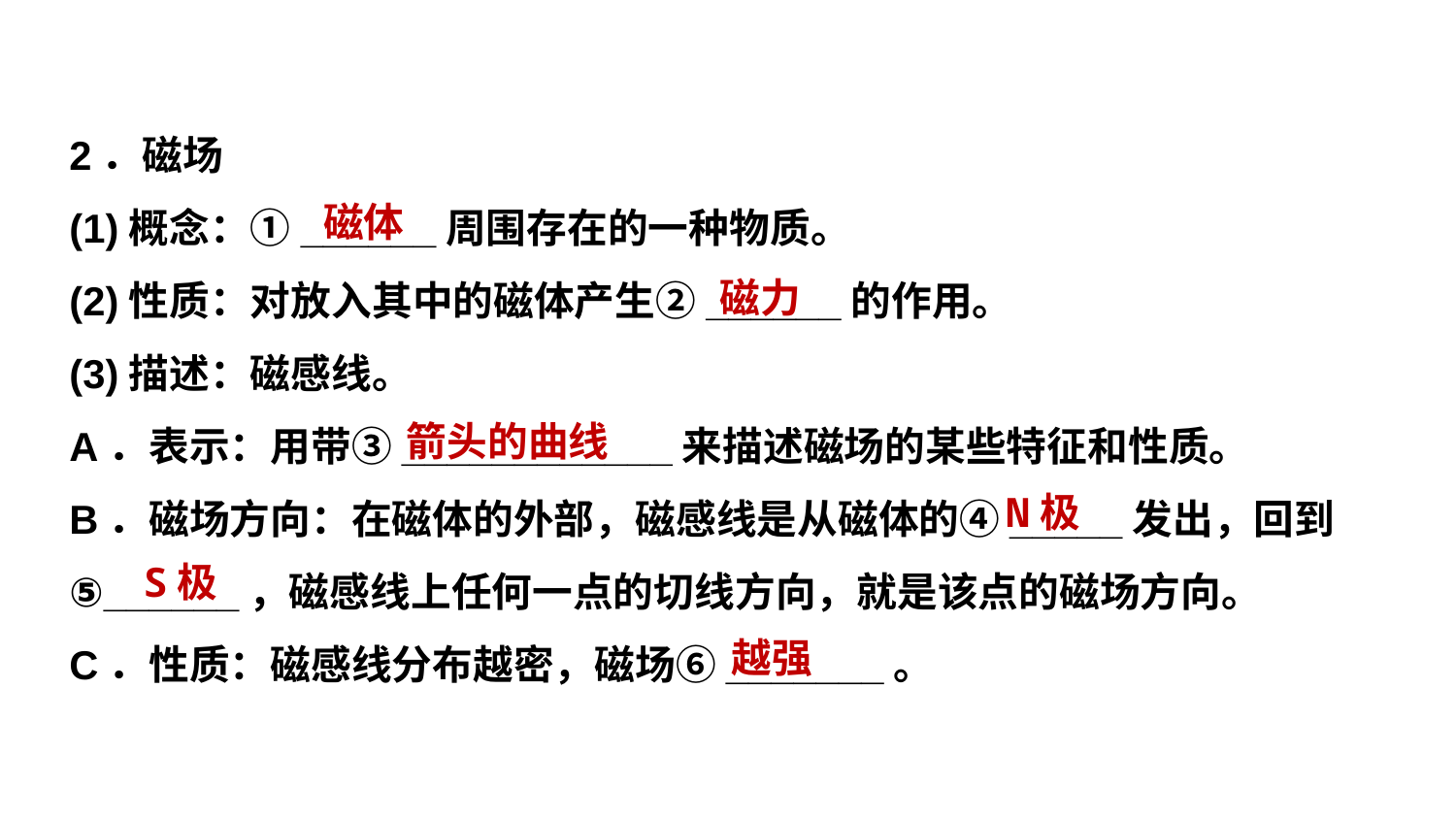

2．磁场
(1)概念：①______周围存在的一种物质。
(2)性质：对放入其中的磁体产生②______的作用。
(3)描述：磁感线。
A．表示：用带③____________来描述磁场的某些特征和性质。
B．磁场方向：在磁体的外部，磁感线是从磁体的④_____发出，回到
⑤______，磁感线上任何一点的切线方向，就是该点的磁场方向。
C．性质：磁感线分布越密，磁场⑥_______。
磁体
磁力
箭头的曲线
N极
S极
越强